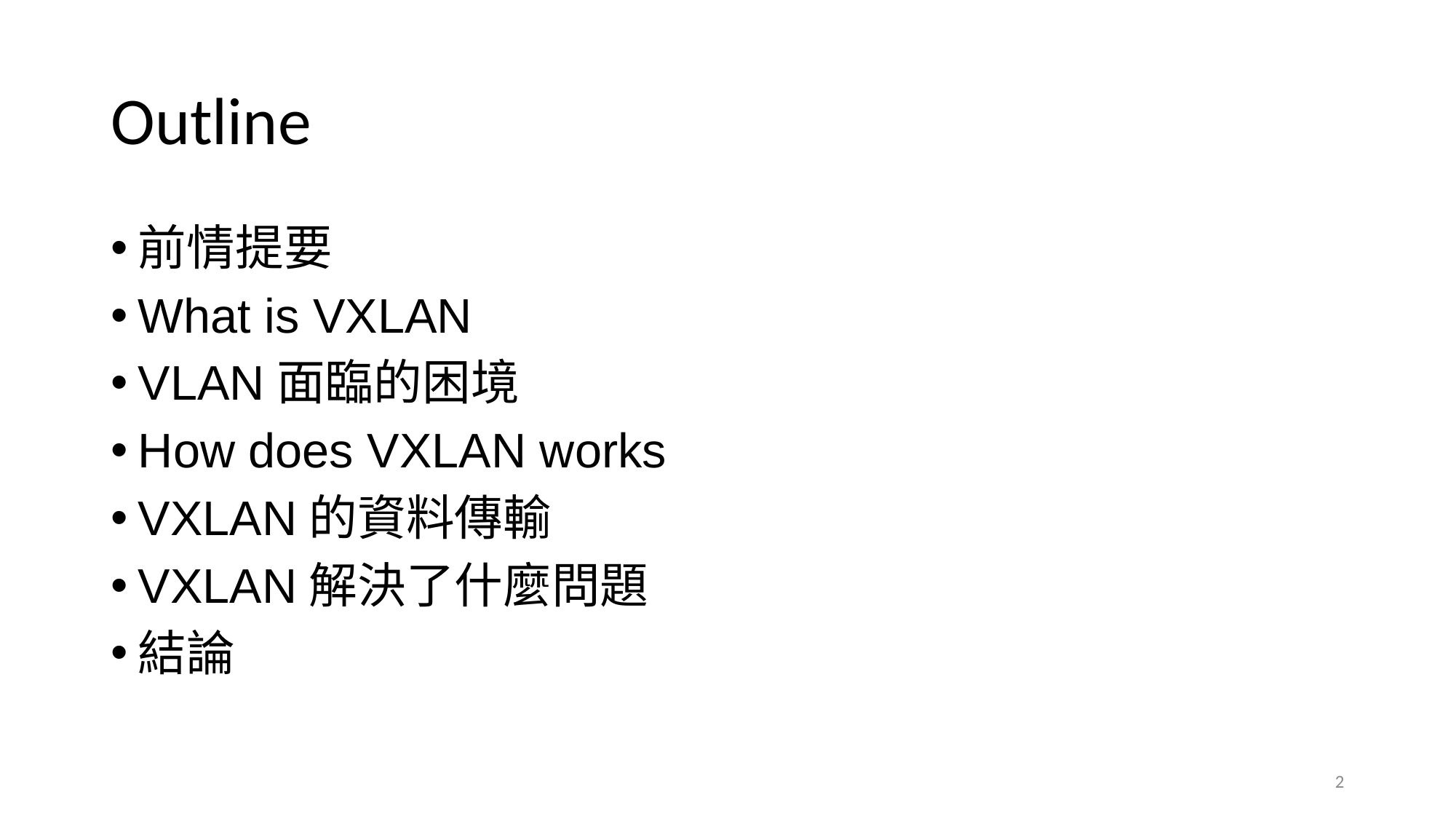

# Outline
前情提要
What is VXLAN
VLAN面臨的困境
How does VXLAN works
VXLAN的資料傳輸
VXLAN解決了什麼問題
結論

2